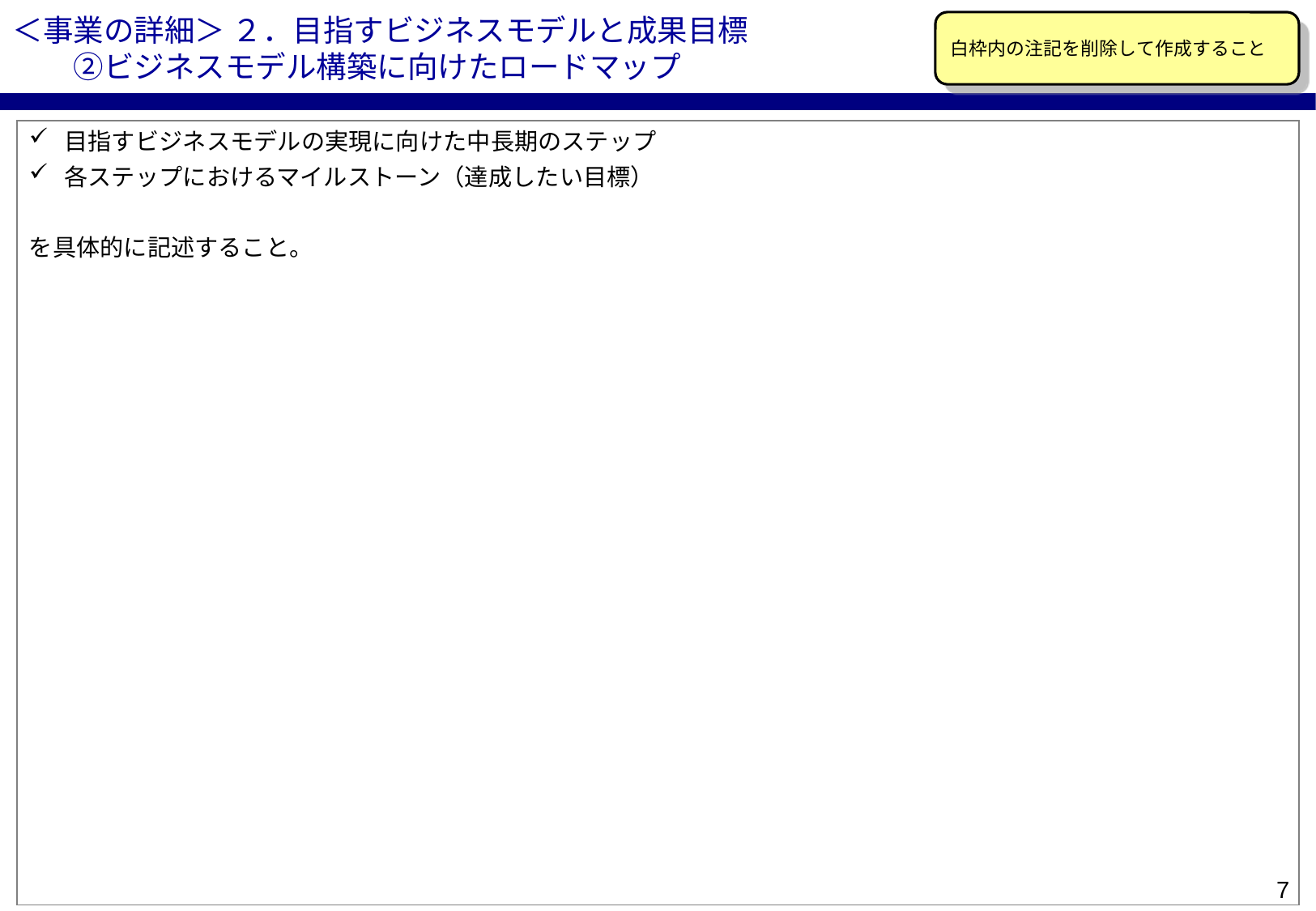

＜事業の詳細＞ ２．目指すビジネスモデルと成果目標
　　②ビジネスモデル構築に向けたロードマップ
白枠内の注記を削除して作成すること
目指すビジネスモデルの実現に向けた中長期のステップ
各ステップにおけるマイルストーン（達成したい目標）

を具体的に記述すること。